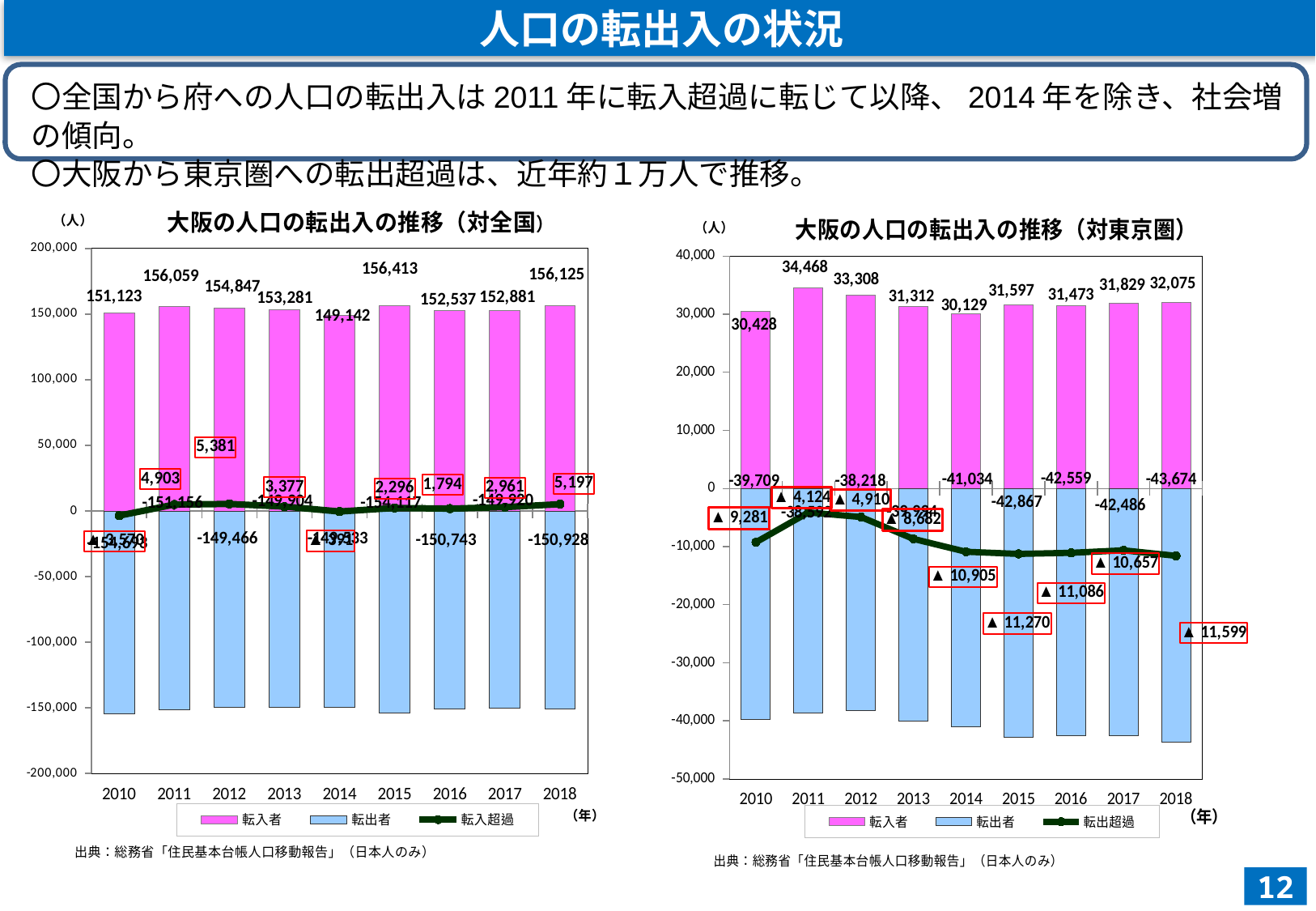

人口の転出入の状況
〇全国から府への人口の転出入は2011年に転入超過に転じて以降、2014年を除き、社会増の傾向。
〇大阪から東京圏への転出超過は、近年約１万人で推移。

### Chart: 出典：総務省「住民基本台帳人口移動報告」（日本人のみ）

| Category | 転入者 | 転出者 | 転入超過 |
|---|---|---|---|
| 2010 | 151123.0 | -154693.0 | -3570.0 |
| 2011 | 156059.0 | -151156.0 | 4903.0 |
| 2012 | 154847.0 | -149466.0 | 5381.0 |
| 2013 | 153281.0 | -149904.0 | 3377.0 |
| 2014 | 149142.0 | -149533.0 | -391.0 |
| 2015 | 156413.0 | -154117.0 | 2296.0 |
| 2016 | 152537.0 | -150743.0 | 1794.0 |
| 2017 | 152881.0 | -149920.0 | 2961.0 |
| 2018 | 156125.0 | -150928.0 | 5197.0 |

### Chart: 出典：総務省「住民基本台帳人口移動報告」（日本人のみ）

| Category | 転入者 | 転出者 | 転出超過 |
|---|---|---|---|
| 2010 | 30428.0 | -39709.0 | -9281.0 |
| 2011 | 34468.0 | -38592.0 | -4124.0 |
| 2012 | 33308.0 | -38218.0 | -4910.0 |
| 2013 | 31312.0 | -39994.0 | -8682.0 |
| 2014 | 30129.0 | -41034.0 | -10905.0 |
| 2015 | 31597.0 | -42867.0 | -11270.0 |
| 2016 | 31473.0 | -42559.0 | -11086.0 |
| 2017 | 31829.0 | -42486.0 | -10657.0 |
| 2018 | 32075.0 | -43674.0 | -11599.0 |
12